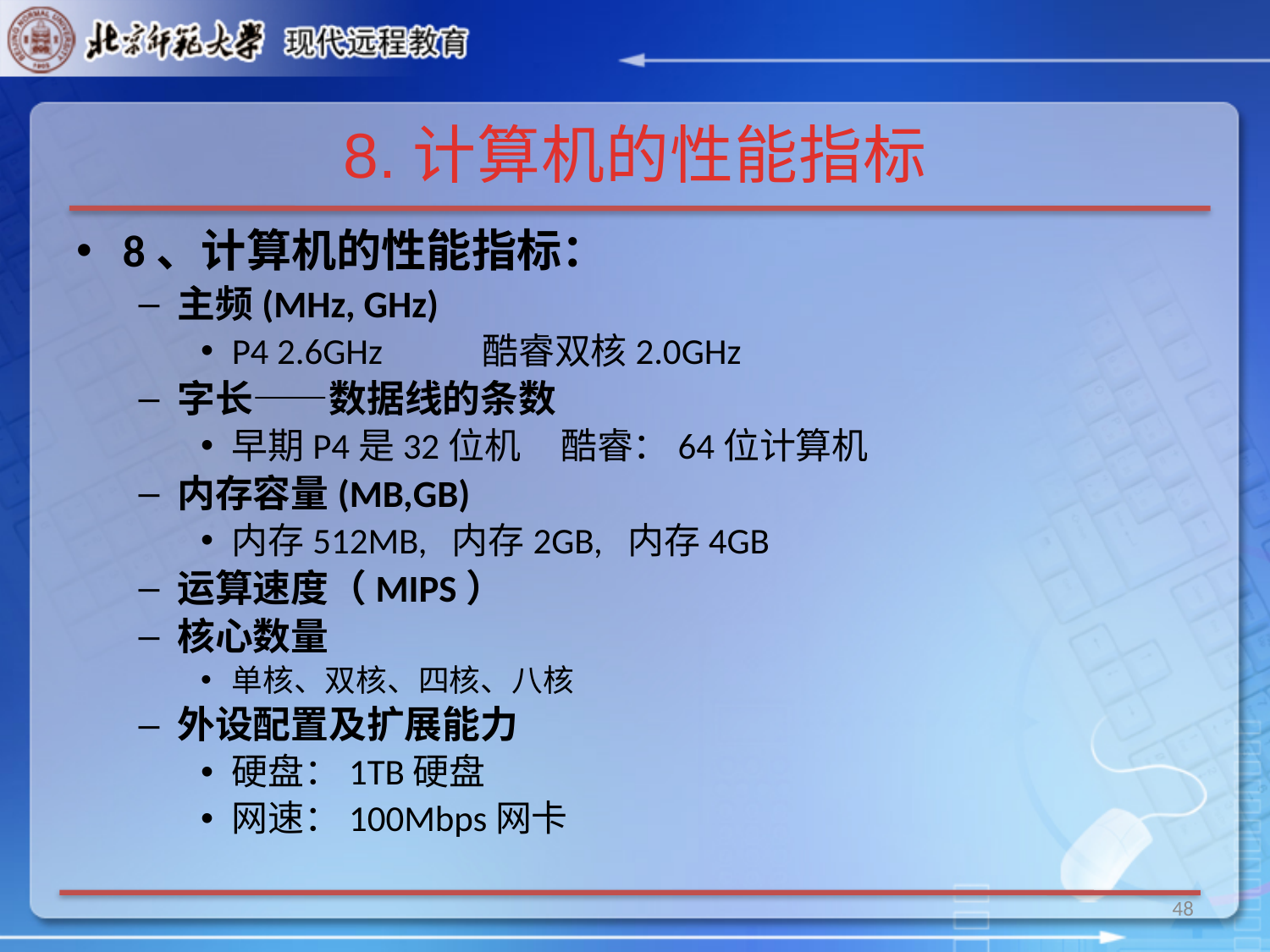

# 8.计算机的性能指标
8、计算机的性能指标：
主频(MHz, GHz)
P4 2.6GHz           酷睿双核2.0GHz
字长——数据线的条数
早期P4是32位机     酷睿：64位计算机
内存容量(MB,GB)
内存512MB,  内存2GB,  内存4GB
运算速度（MIPS）
核心数量
单核、双核、四核、八核
外设配置及扩展能力
硬盘：1TB硬盘
网速：100Mbps网卡
48